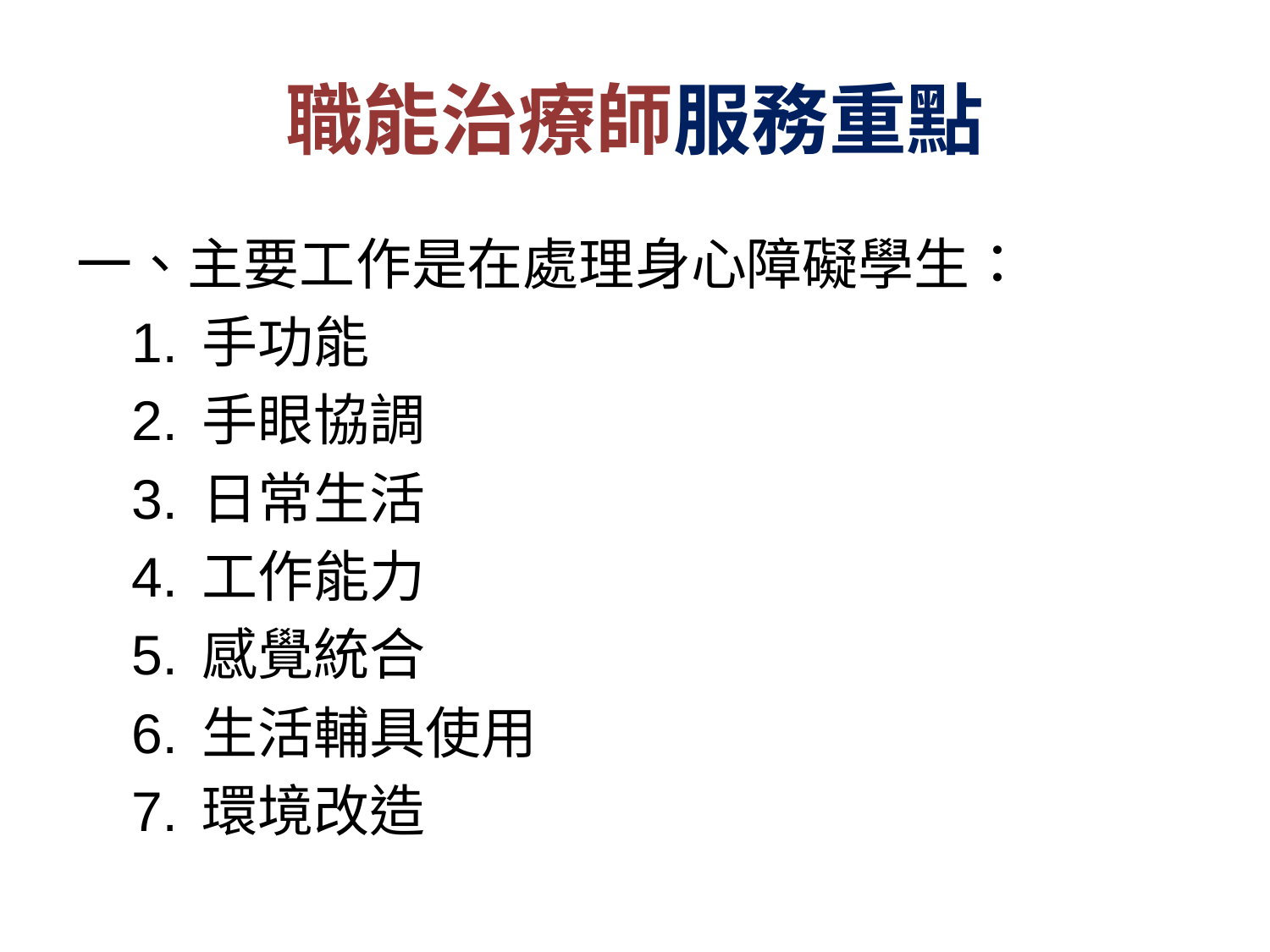

# 職能治療師服務重點
一、主要工作是在處理身心障礙學生：
手功能
手眼協調
日常生活
工作能力
感覺統合
生活輔具使用
環境改造